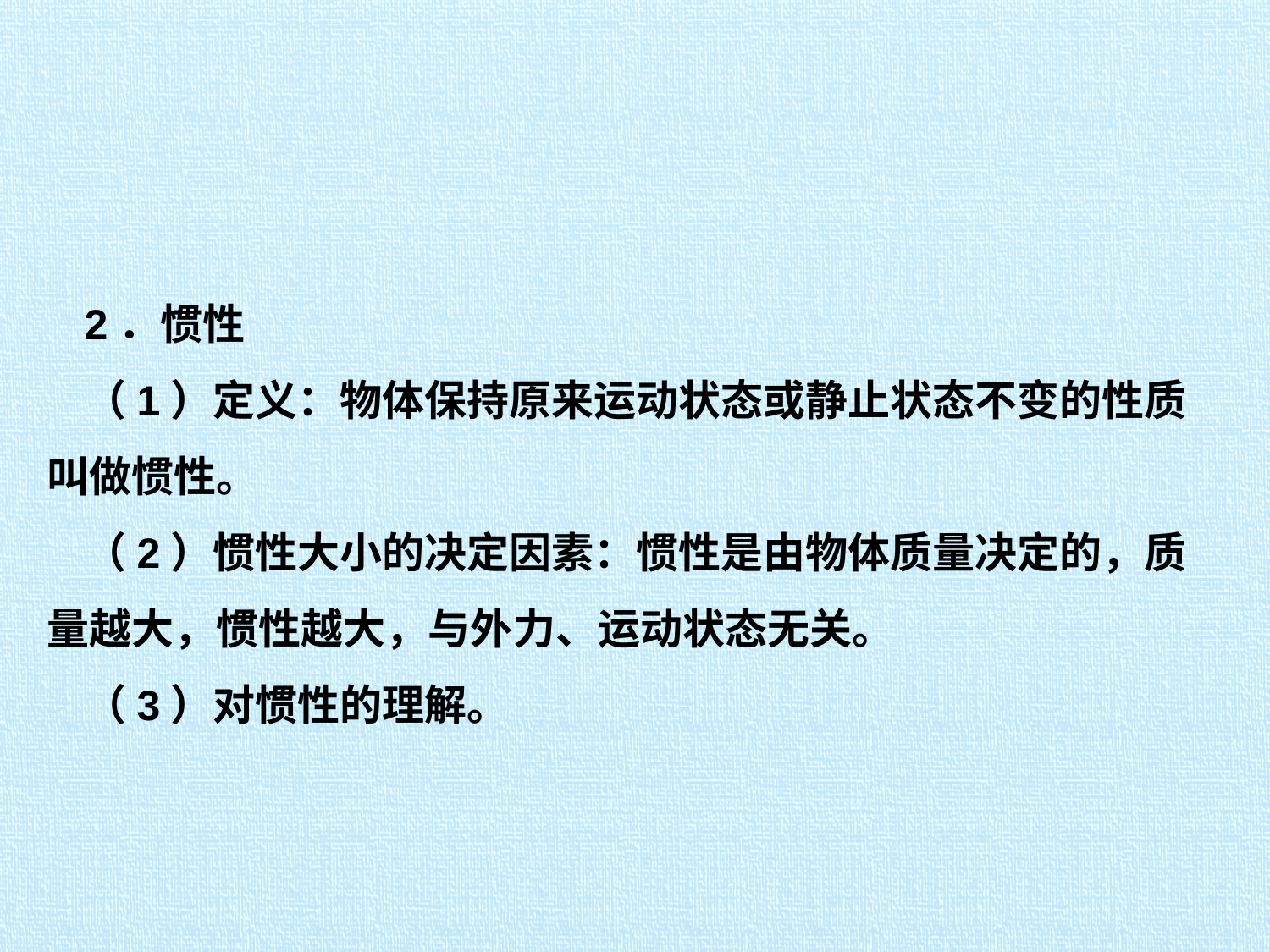

2．惯性
（1）定义：物体保持原来运动状态或静止状态不变的性质叫做惯性。
（2）惯性大小的决定因素：惯性是由物体质量决定的，质量越大，惯性越大，与外力、运动状态无关。
（3）对惯性的理解。